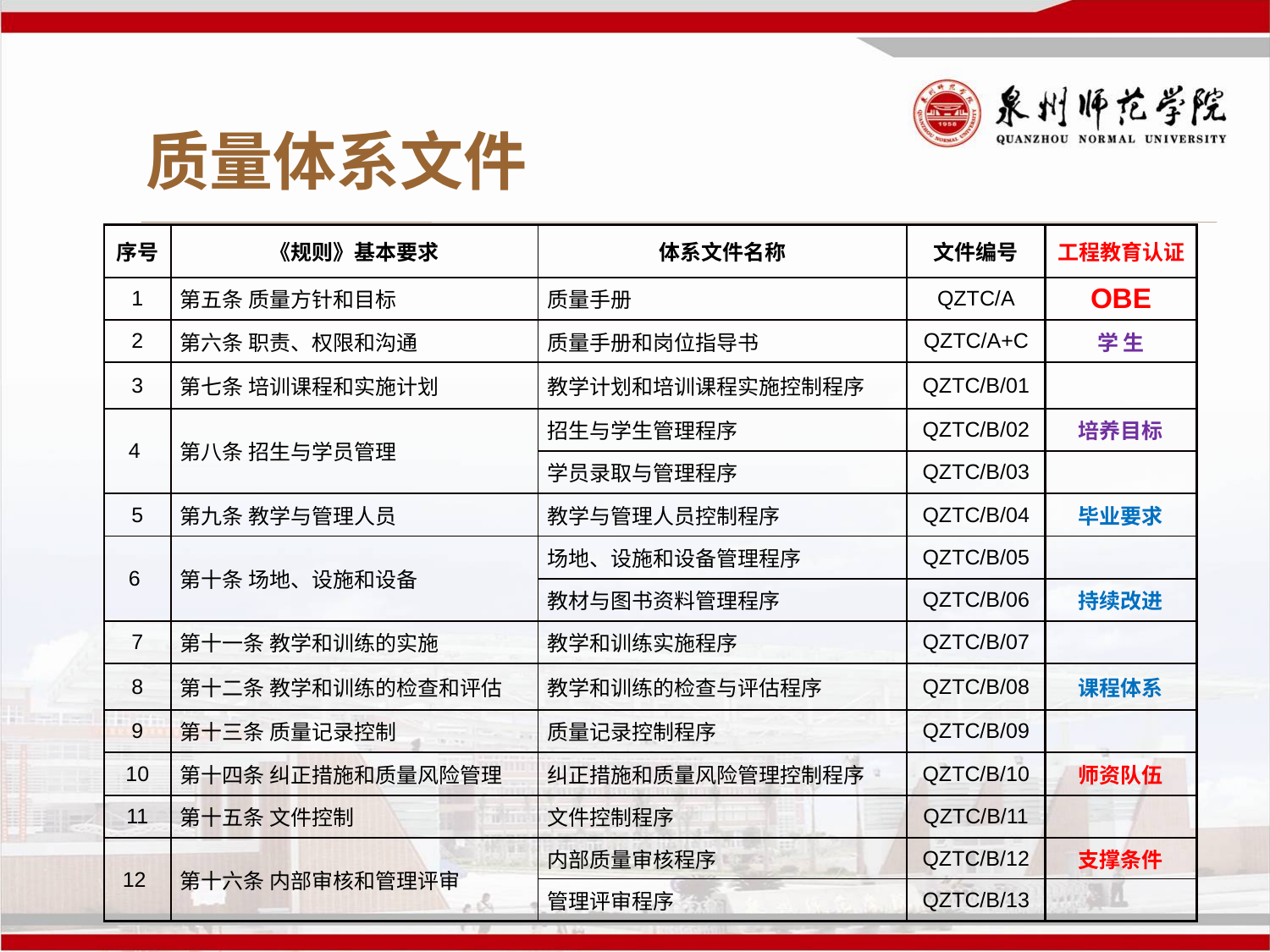

# 质量体系文件
| 序号 | 《规则》基本要求 | 体系文件名称 | 文件编号 | 工程教育认证 |
| --- | --- | --- | --- | --- |
| 1 | 第五条 质量方针和目标 | 质量手册 | QZTC/A | OBE |
| 2 | 第六条 职责、权限和沟通 | 质量手册和岗位指导书 | QZTC/A+C | 学 生 |
| 3 | 第七条 培训课程和实施计划 | 教学计划和培训课程实施控制程序 | QZTC/B/01 |  |
| 4 | 第八条 招生与学员管理 | 招生与学生管理程序 | QZTC/B/02 | 培养目标 |
|  |  | 学员录取与管理程序 | QZTC/B/03 |  |
| 5 | 第九条 教学与管理人员 | 教学与管理人员控制程序 | QZTC/B/04 | 毕业要求 |
| 6 | 第十条 场地、设施和设备 | 场地、设施和设备管理程序 | QZTC/B/05 |  |
|  |  | 教材与图书资料管理程序 | QZTC/B/06 | 持续改进 |
| 7 | 第十一条 教学和训练的实施 | 教学和训练实施程序 | QZTC/B/07 |  |
| 8 | 第十二条 教学和训练的检查和评估 | 教学和训练的检查与评估程序 | QZTC/B/08 | 课程体系 |
| 9 | 第十三条 质量记录控制 | 质量记录控制程序 | QZTC/B/09 |  |
| 10 | 第十四条 纠正措施和质量风险管理 | 纠正措施和质量风险管理控制程序 | QZTC/B/10 | 师资队伍 |
| 11 | 第十五条 文件控制 | 文件控制程序 | QZTC/B/11 |  |
| 12 | 第十六条 内部审核和管理评审 | 内部质量审核程序 | QZTC/B/12 | 支撑条件 |
|  |  | 管理评审程序 | QZTC/B/13 |  |